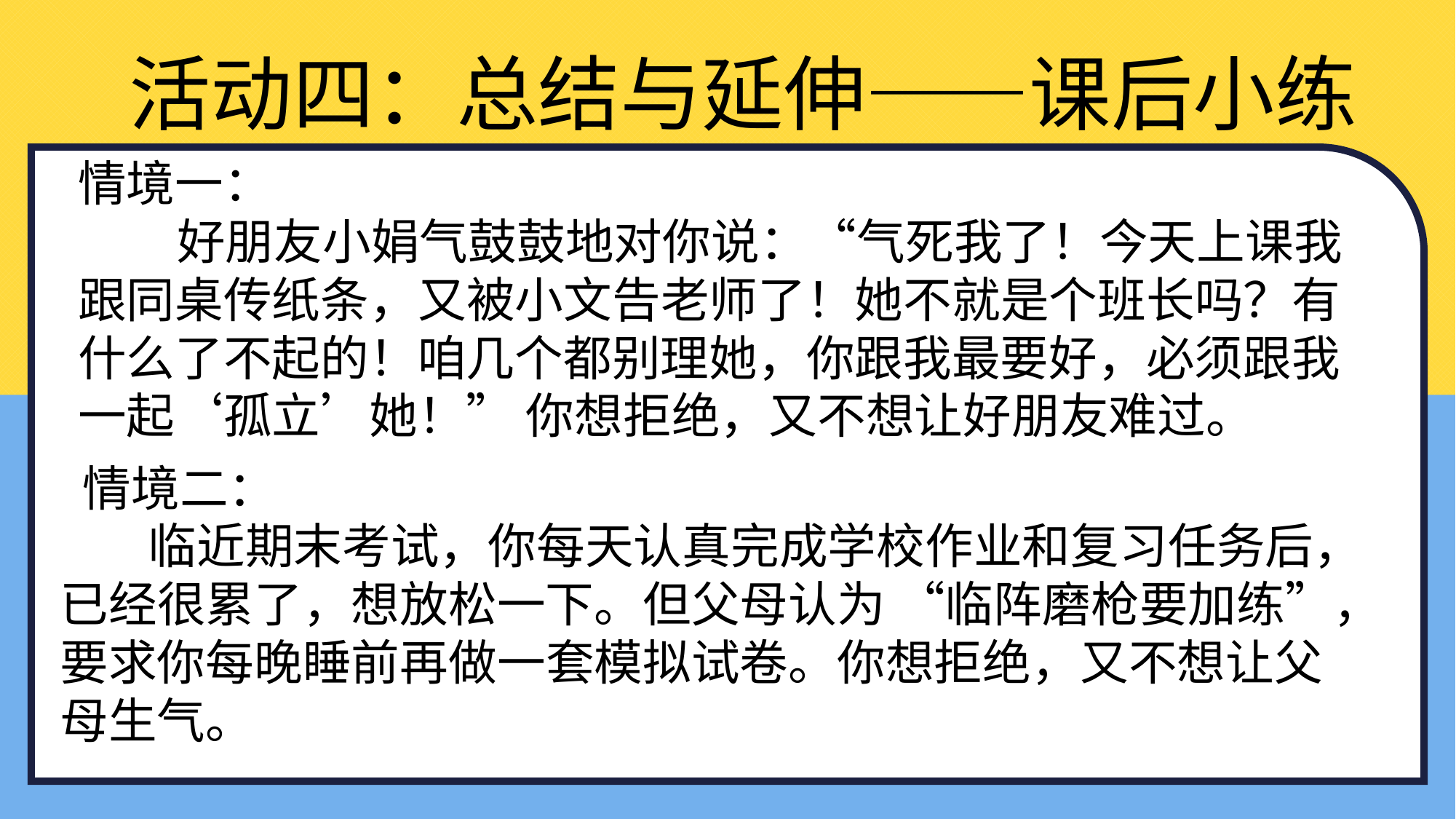

活动四：总结与延伸——课后小练

情境一：
        好朋友小娟气鼓鼓地对你说：“气死我了！今天上课我跟同桌传纸条，又被小文告老师了！她不就是个班长吗？有什么了不起的！咱几个都别理她，你跟我最要好，必须跟我一起‘孤立’她！” 你想拒绝，又不想让好朋友难过。

 情境二：
       临近期末考试，你每天认真完成学校作业和复习任务后，已经很累了，想放松一下。但父母认为 “临阵磨枪要加练”，要求你每晚睡前再做一套模拟试卷。你想拒绝，又不想让父母生气。